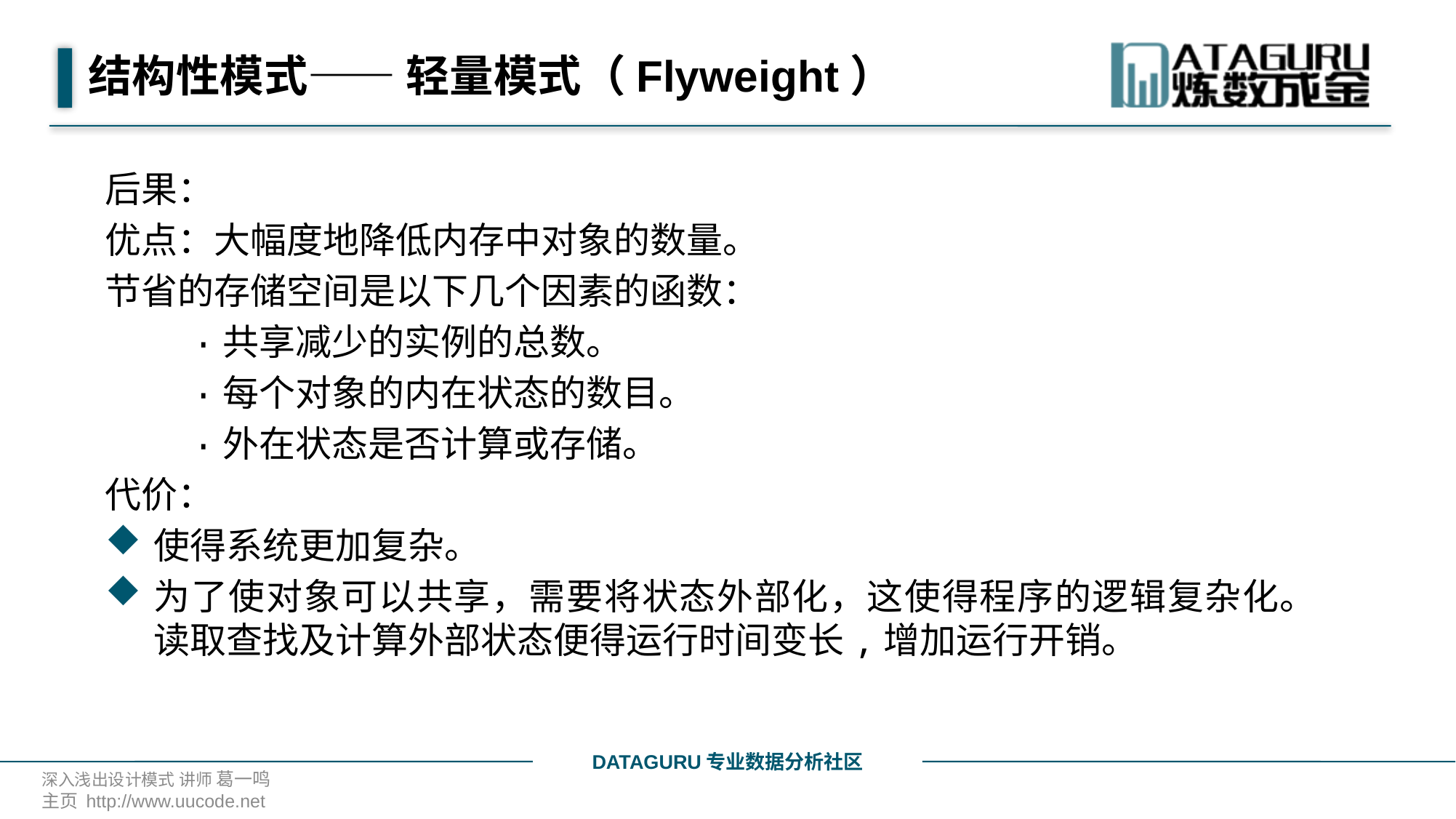

# 结构性模式—— 轻量模式（Flyweight）
后果：
优点：大幅度地降低内存中对象的数量。
节省的存储空间是以下几个因素的函数：
    ·共享减少的实例的总数。
    ·每个对象的内在状态的数目。
    ·外在状态是否计算或存储。
代价：
使得系统更加复杂。
为了使对象可以共享，需要将状态外部化，这使得程序的逻辑复杂化。读取查找及计算外部状态便得运行时间变长,增加运行开销。